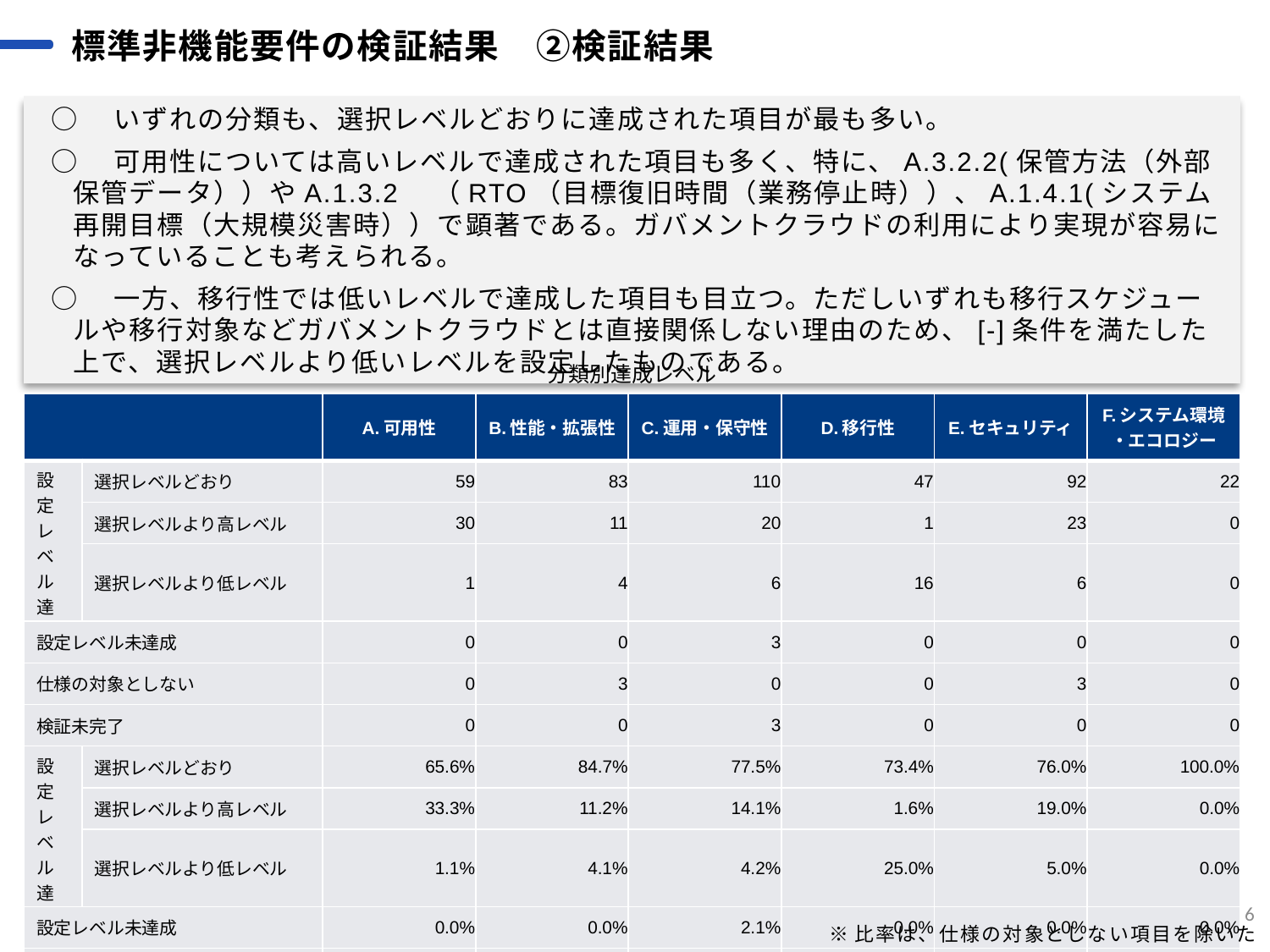

標準非機能要件の検証結果　②検証結果
  ○　いずれの分類も、選択レベルどおりに達成された項目が最も多い。
  ○　可用性については高いレベルで達成された項目も多く、特に、A.3.2.2(保管方法（外部保管データ））やA.1.3.2　（RTO（目標復旧時間（業務停止時））、A.1.4.1(システム再開目標（大規模災害時））で顕著である。ガバメントクラウドの利用により実現が容易になっていることも考えられる。
  ○　一方、移行性では低いレベルで達成した項目も目立つ。ただしいずれも移行スケジュールや移行対象などガバメントクラウドとは直接関係しない理由のため、[-]条件を満たした上で、選択レベルより低いレベルを設定したものである。
分類別達成レベル
|  |  | A.可用性 | B.性能・拡張性 | C.運用・保守性 | D.移行性 | E.セキュリティ | F.システム環境 ・エコロジー |
| --- | --- | --- | --- | --- | --- | --- | --- |
| 設定レベル達成 | 選択レベルどおり​ | 59 | 83 | 110 | 47 | 92 | 22 |
| ​ | 選択レベルより高レベル | 30 | 11 | 20 | 1 | 23 | 0 |
|  | 選択レベルより低レベル | 1 | 4 | 6 | 16 | 6 | 0 |
| 設定レベル未達成 |  | 0 | 0 | 3 | 0 | 0 | 0 |
| 仕様の対象としない |  | 0 | 3 | 0 | 0 | 3 | 0 |
| 検証未完了 |  | 0 | 0 | 3 | 0 | 0 | 0 |
| 設定レベル達成 | 選択レベルどおり​ | 65.6% | 84.7% | 77.5% | 73.4% | 76.0% | 100.0% |
| ​ | 選択レベルより高レベル | 33.3% | 11.2% | 14.1% | 1.6% | 19.0% | 0.0% |
|  | 選択レベルより低レベル | 1.1% | 4.1% | 4.2% | 25.0% | 5.0% | 0.0% |
| 設定レベル未達成 |  | 0.0% | 0.0% | 2.1% | 0.0% | 0.0% | 0.0% |
| 検証未完了 |  | 0.0% | 0.0% | 2.1% | 0.0% | 0.0% | 0.0% |
6
※比率は、仕様の対象としない項目を除いたもの